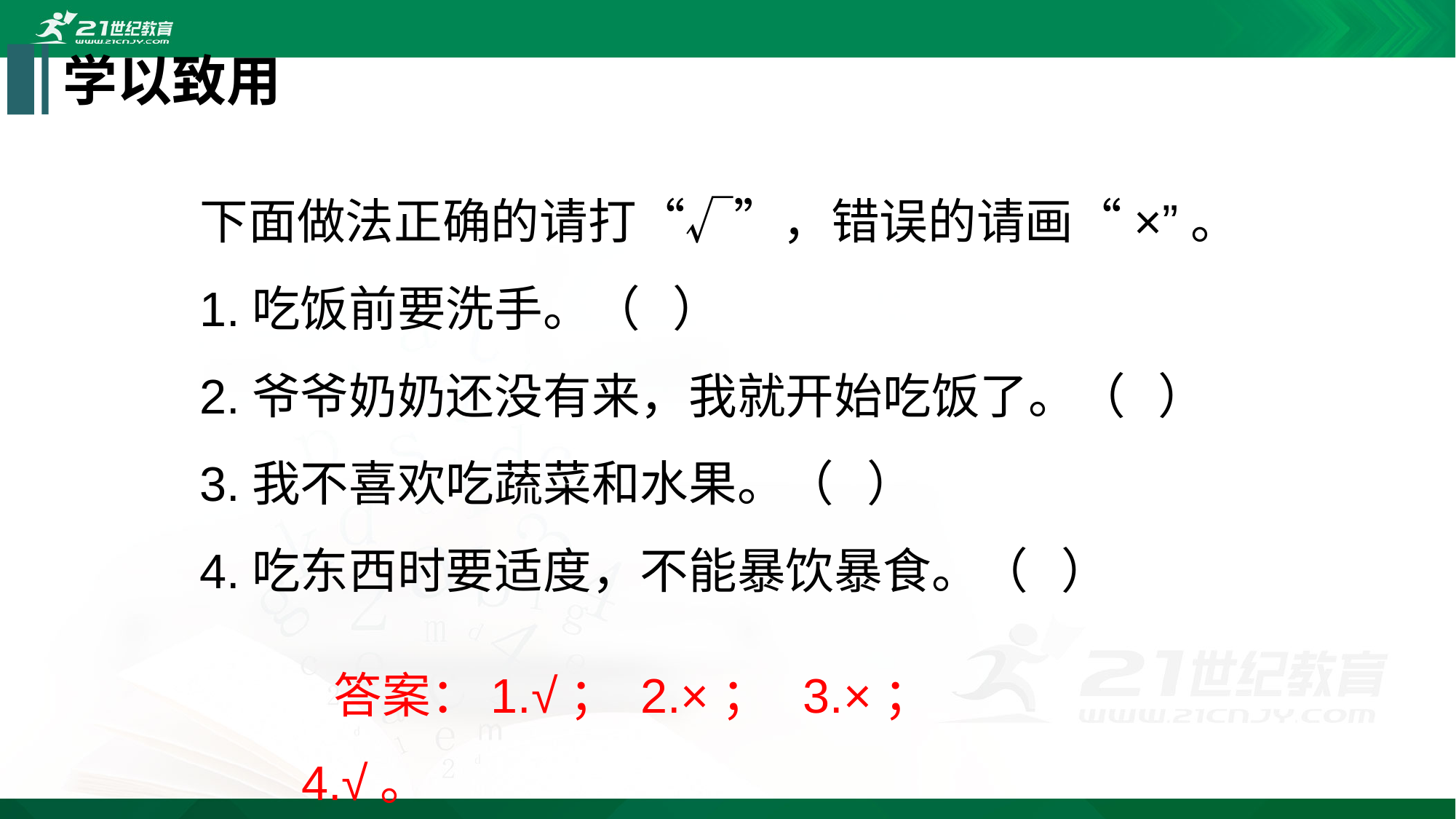

学以致用

下面做法正确的请打“√”，错误的请画“×”。
1.吃饭前要洗手。（   ）
2.爷爷奶奶还没有来，我就开始吃饭了。（   ）
3.我不喜欢吃蔬菜和水果。（   ）
4.吃东西时要适度，不能暴饮暴食。（   ）
答案：1.√； 2.×；  3.×；  4.√。